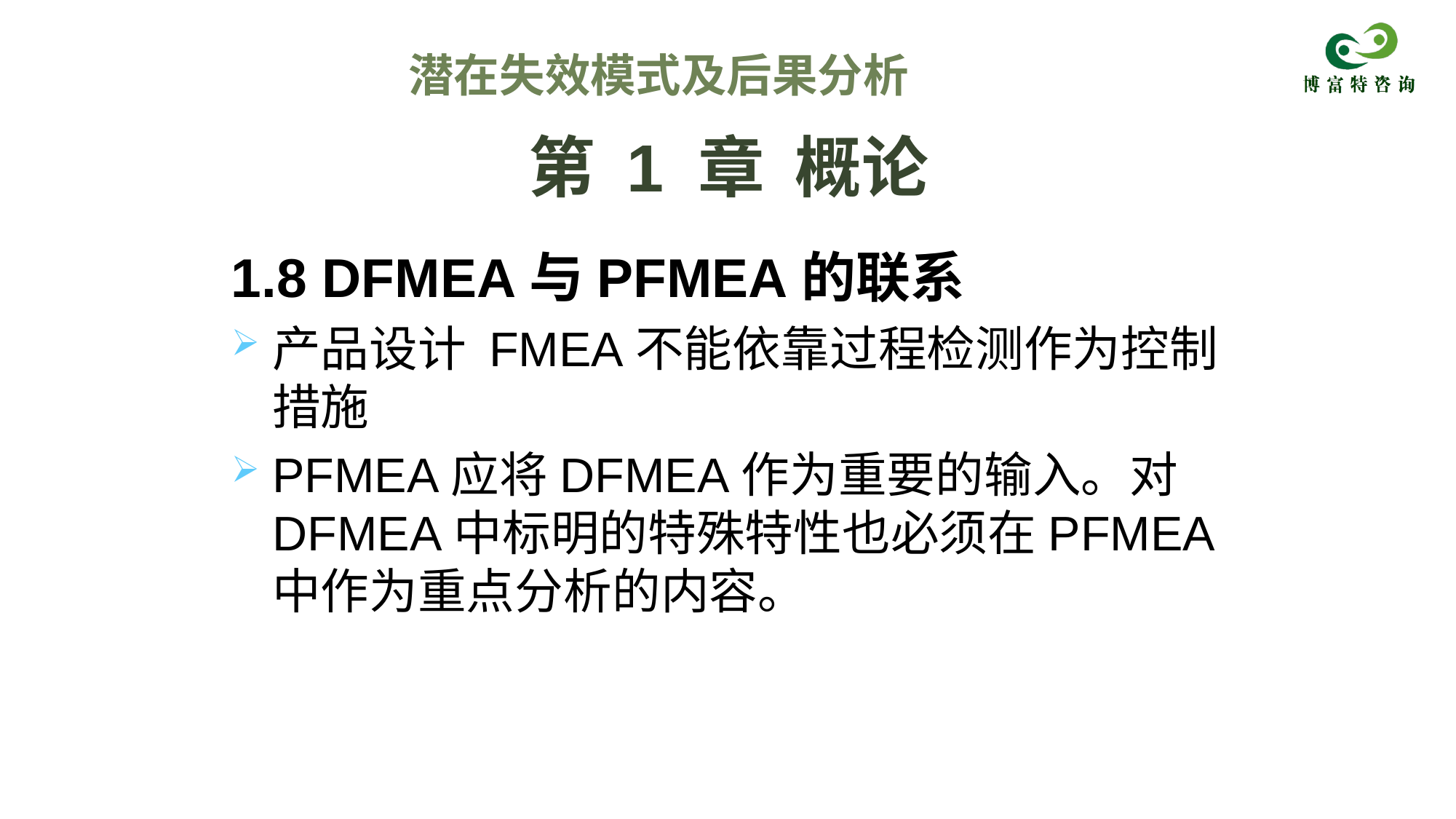

潜在失效模式及后果分析
# 第 1 章  概论
1.8 DFMEA与PFMEA的联系
产品设计 FMEA不能依靠过程检测作为控制措施
PFMEA应将DFMEA作为重要的输入。对DFMEA中标明的特殊特性也必须在PFMEA中作为重点分析的内容。
21